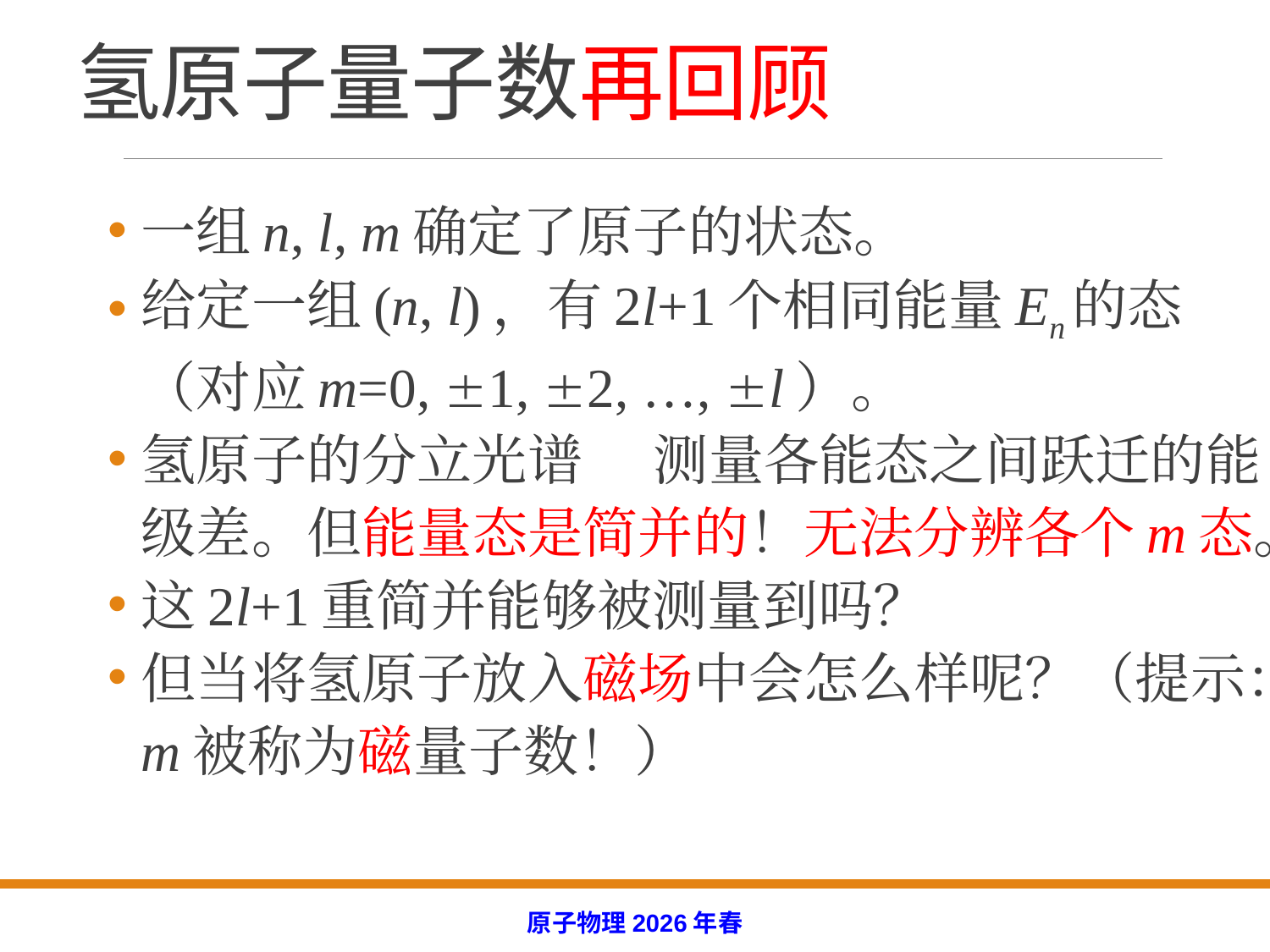

# 氢原子量子数再回顾
一组n, l, m确定了原子的状态。
给定一组(n, l)，有2l+1个相同能量En的态（对应m=0, ±1, ±2, …, ±l）。
氢原子的分立光谱 ⇒ 测量各能态之间跃迁的能级差。但能量态是简并的！无法分辨各个m态。
这2l+1重简并能够被测量到吗？
但当将氢原子放入磁场中会怎么样呢？（提示：m被称为磁量子数！）
原子物理2026年春
3